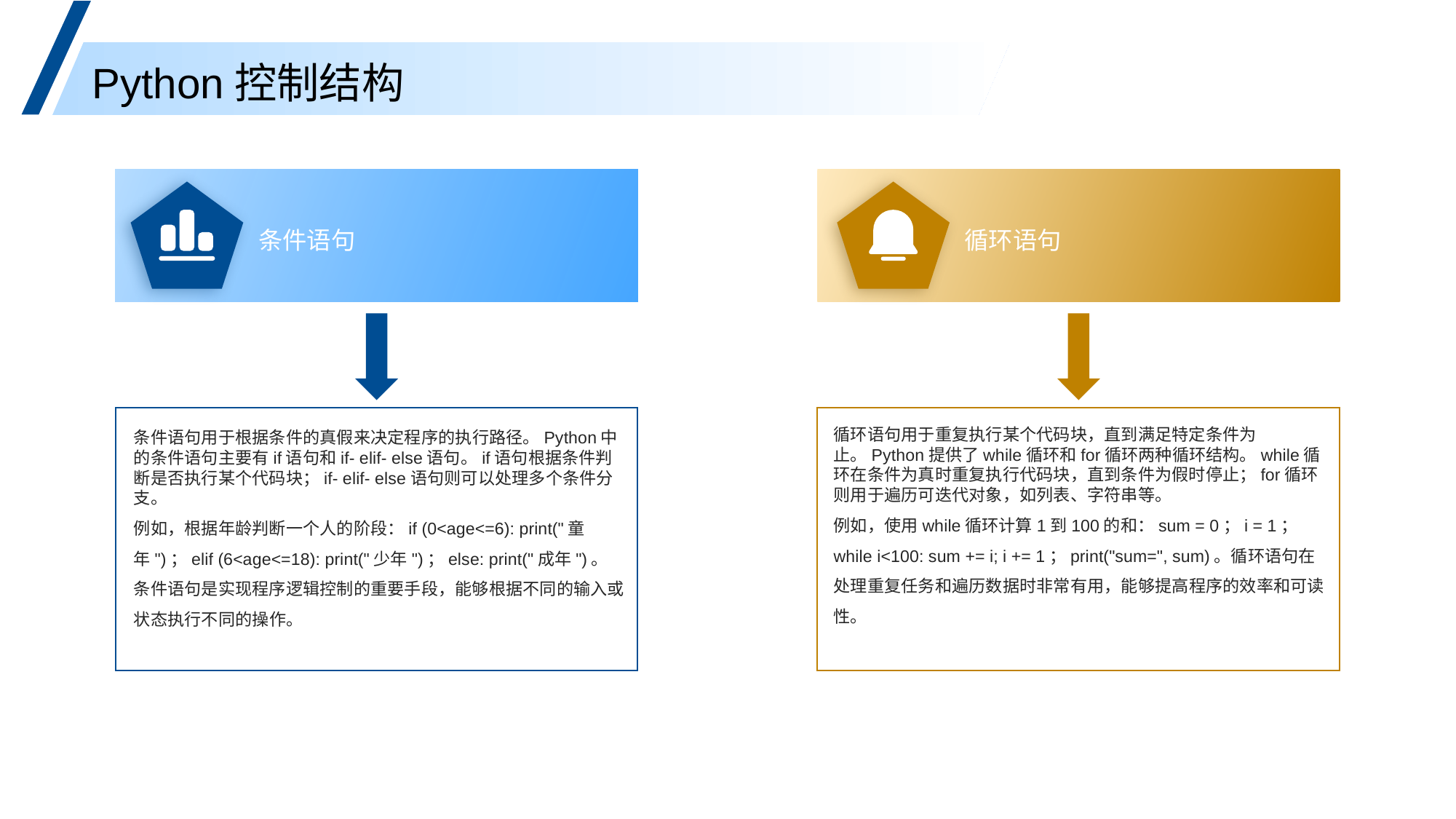

Python控制结构

条件语句
循环语句

循环语句用于重复执行某个代码块，直到满足特定条件为止。Python提供了while循环和for循环两种循环结构。while循环在条件为真时重复执行代码块，直到条件为假时停止；for循环则用于遍历可迭代对象，如列表、字符串等。
例如，使用while循环计算1到100的和：sum = 0；i = 1；while i<100: sum += i; i += 1；print("sum=", sum)。循环语句在处理重复任务和遍历数据时非常有用，能够提高程序的效率和可读性。
条件语句用于根据条件的真假来决定程序的执行路径。Python中的条件语句主要有if语句和if- elif- else语句。if语句根据条件判断是否执行某个代码块；if- elif- else语句则可以处理多个条件分支。
例如，根据年龄判断一个人的阶段：if (0<age<=6): print("童年")；elif (6<age<=18): print("少年")；else: print("成年")。条件语句是实现程序逻辑控制的重要手段，能够根据不同的输入或状态执行不同的操作。